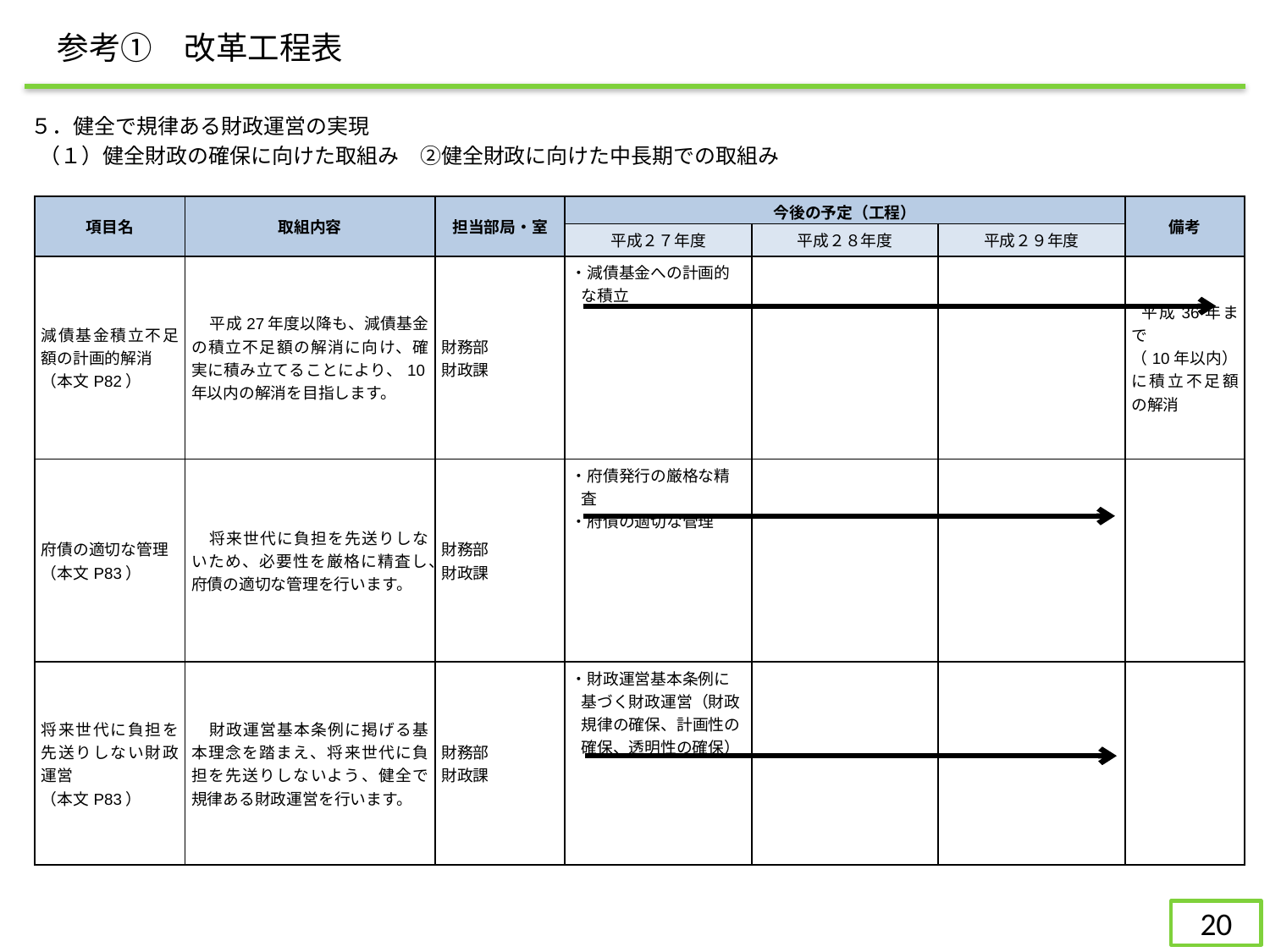

参考①　改革工程表
５．健全で規律ある財政運営の実現
（１）健全財政の確保に向けた取組み　②健全財政に向けた中長期での取組み
| 項目名 | 取組内容 | 担当部局・室 | 今後の予定（工程） |  |  | 備考 |
| --- | --- | --- | --- | --- | --- | --- |
|  |  |  | 平成２７年度 | 平成２８年度 | 平成２９年度 |  |
| 減債基金積立不足額の計画的解消 （本文P82） | 平成27年度以降も、減債基金の積立不足額の解消に向け、確実に積み立てることにより、10年以内の解消を目指します。 | 財務部 財政課 | ・減債基金への計画的な積立 |  |  | 平成36年まで （10年以内）に積立不足額の解消 |
| 府債の適切な管理 （本文P83） | 将来世代に負担を先送りしないため、必要性を厳格に精査し、府債の適切な管理を行います。 | 財務部 財政課 | ・府債発行の厳格な精査 ・府債の適切な管理 |  |  |  |
| 将来世代に負担を先送りしない財政運営 （本文P83） | 財政運営基本条例に掲げる基本理念を踏まえ、将来世代に負担を先送りしないよう、健全で規律ある財政運営を行います。 | 財務部 財政課 | ・財政運営基本条例に基づく財政運営（財政規律の確保、計画性の確保、透明性の確保） |  |  |  |
20